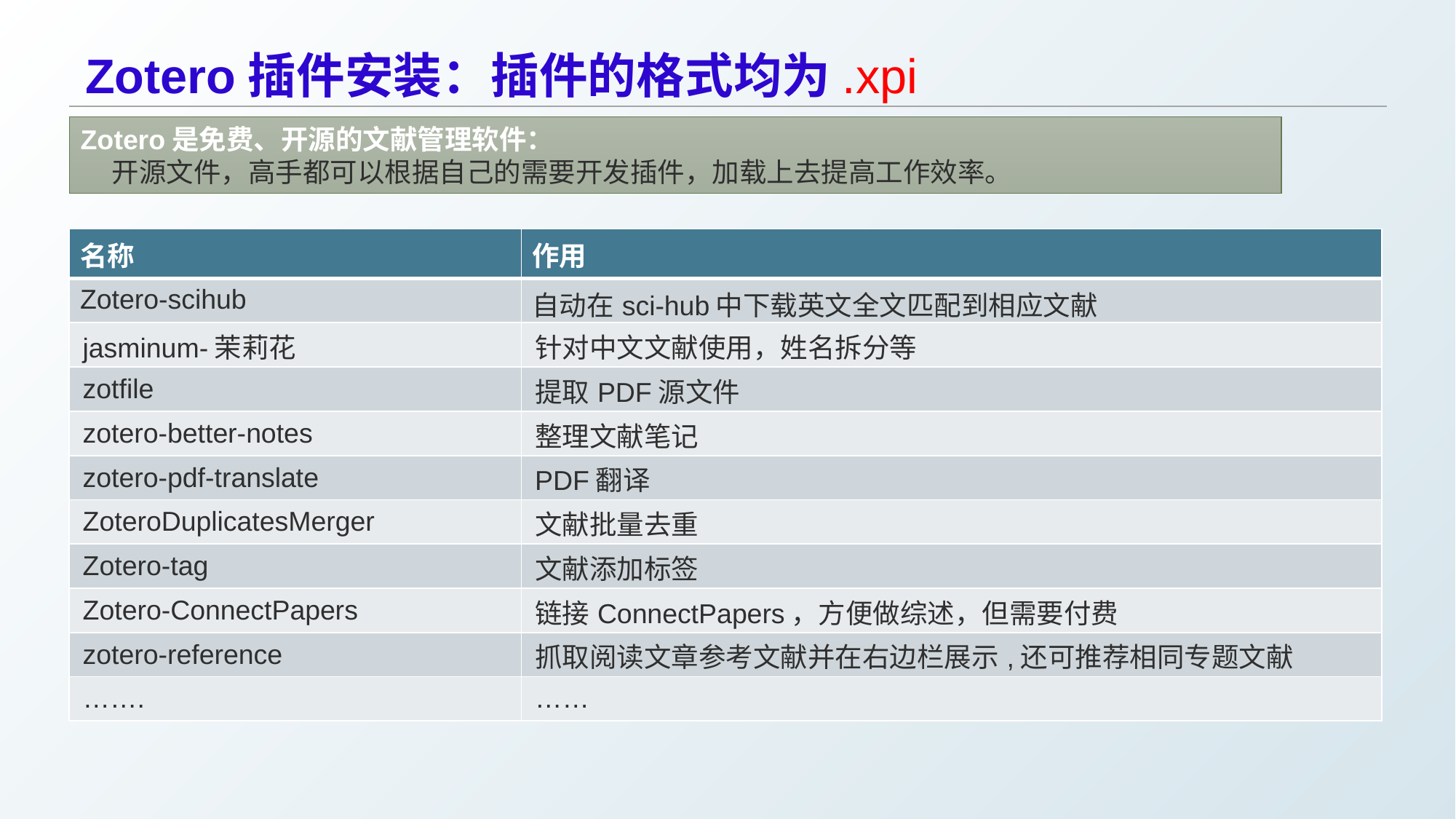

Zotero插件安装：插件的格式均为.xpi
Zotero是免费、开源的文献管理软件：
    开源文件，高手都可以根据自己的需要开发插件，加载上去提高工作效率。
| 名称 | 作用 |
| --- | --- |
| Zotero-scihub | 自动在sci-hub中下载英文全文匹配到相应文献 |
| jasminum-茉莉花 | 针对中文文献使用，姓名拆分等 |
| zotfile | 提取PDF源文件 |
| zotero-better-notes | 整理文献笔记 |
| zotero-pdf-translate | PDF翻译 |
| ZoteroDuplicatesMerger | 文献批量去重 |
| Zotero-tag | 文献添加标签 |
| Zotero-ConnectPapers | 链接ConnectPapers，方便做综述，但需要付费 |
| zotero-reference | 抓取阅读文章参考文献并在右边栏展示,还可推荐相同专题文献 |
| ……. | …… |